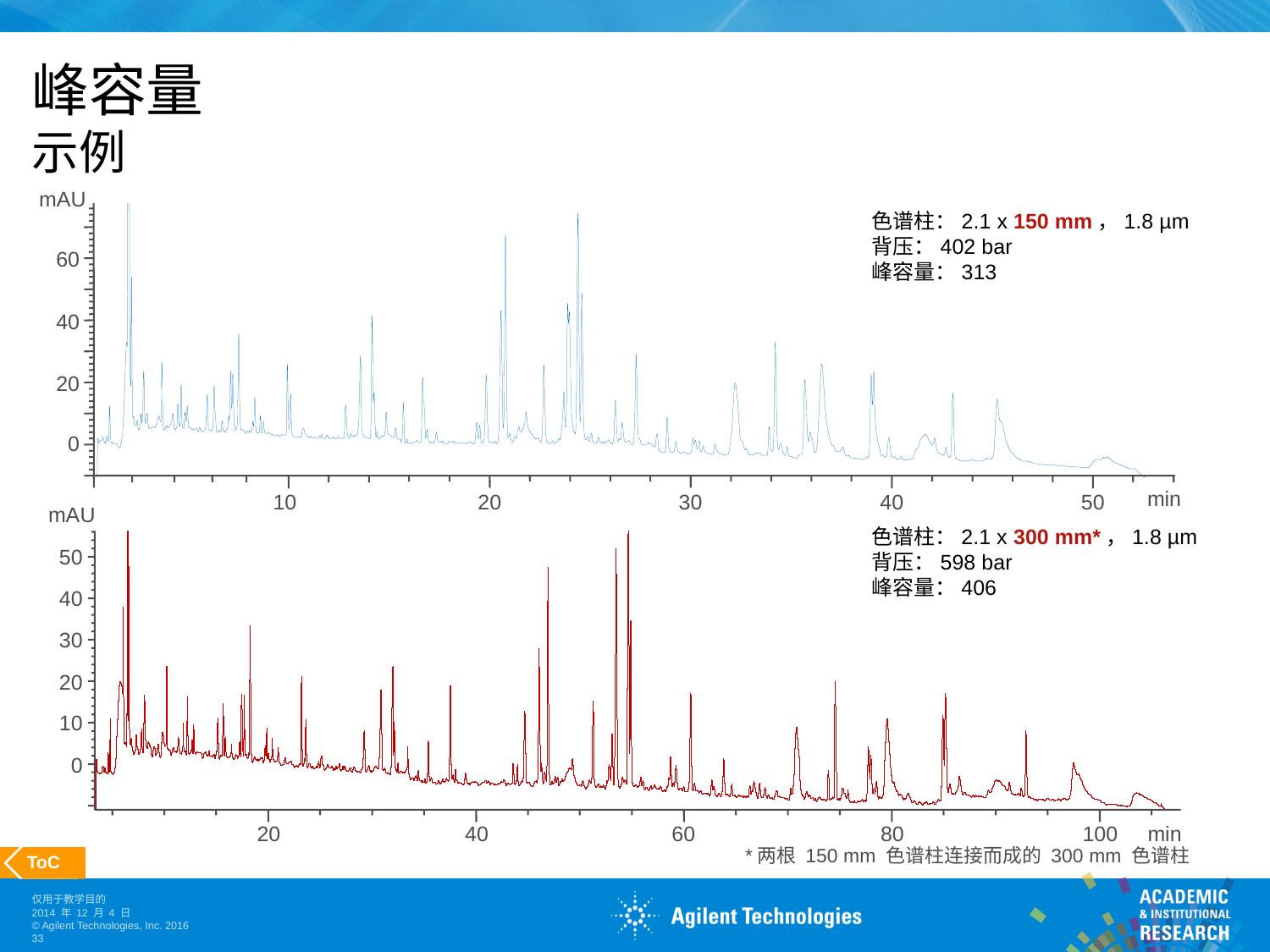

# 峰容量 示例
mAU

60
40
20
0

min
10
20
30
40
50
色谱柱：2.1 x 150 mm，1.8 µm
背压：402 bar
峰容量：313

mAU

50
40
30
20
10
0

min
20
40
60
80
100
色谱柱：2.1 x 300 mm*，1.8 µm
背压：598 bar
峰容量：406
*两根 150 mm 色谱柱连接而成的 300 mm 色谱柱
 ToC